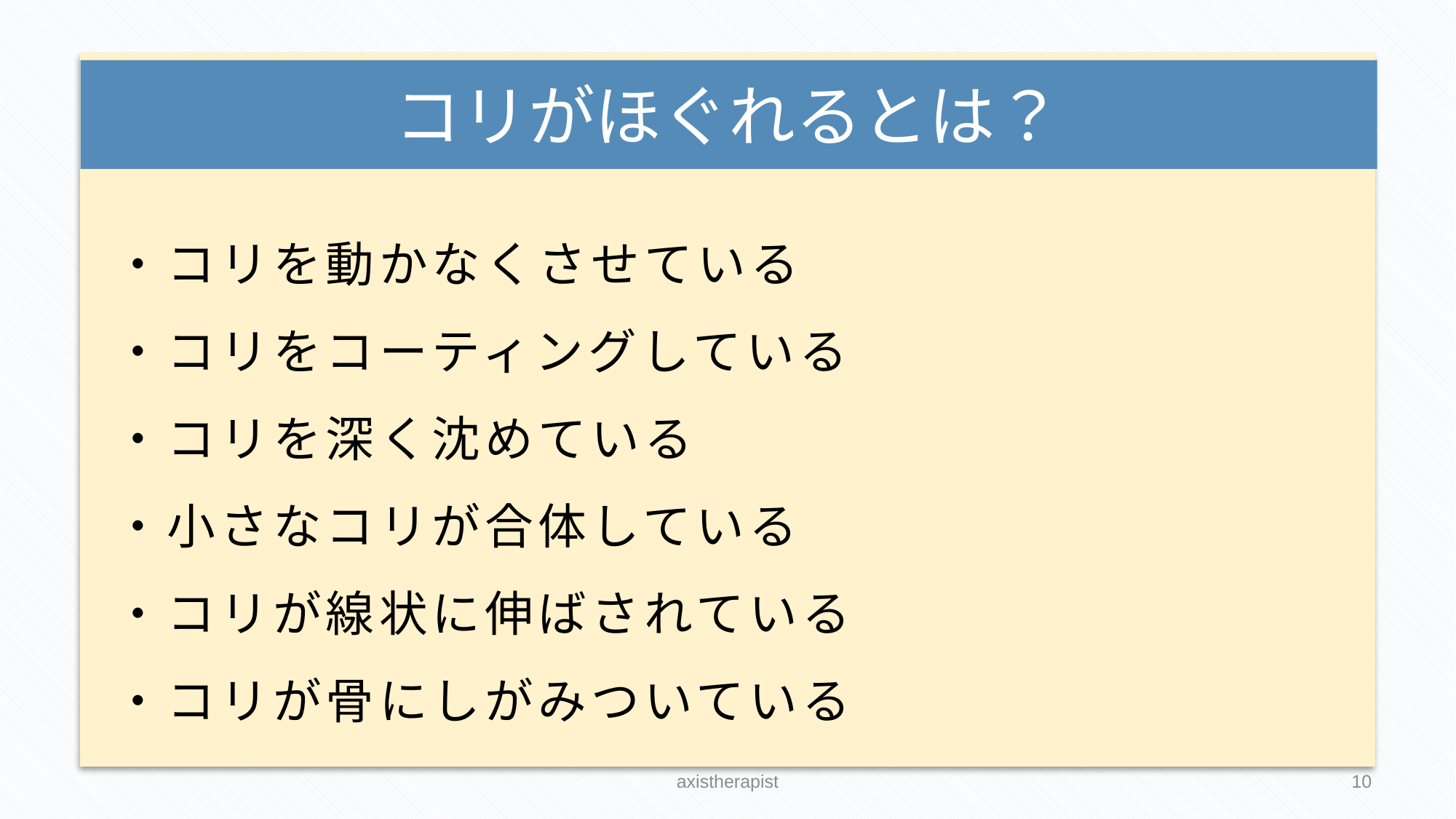

# コリがほぐれるとは？
・コリを動かなくさせている
・コリをコーティングしている
・コリを深く沈めている
・小さなコリが合体している
・コリが線状に伸ばされている
・コリが骨にしがみついている
axistherapist
10